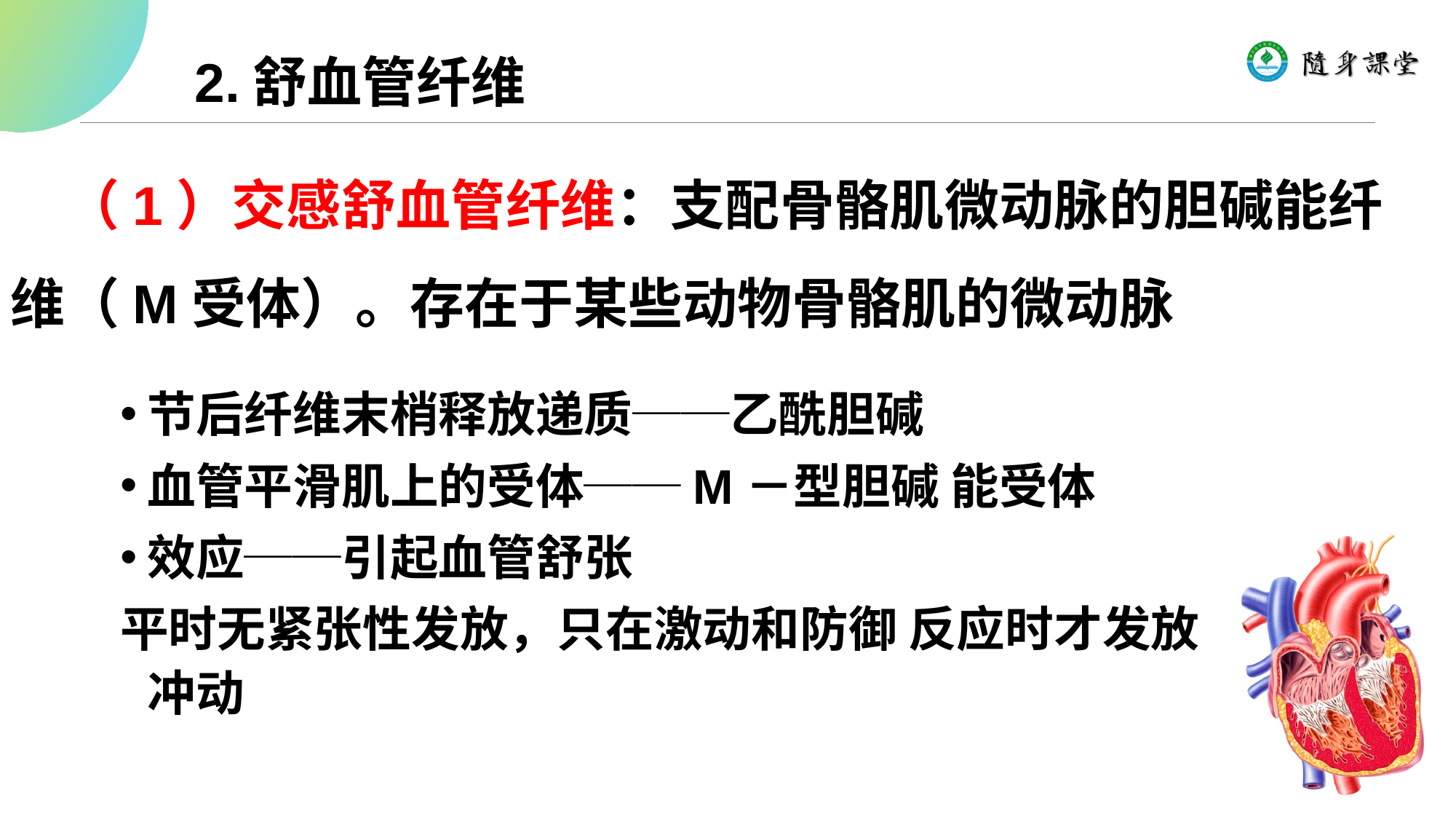

2.舒血管纤维
（1）交感舒血管纤维：支配骨骼肌微动脉的胆碱能纤维（M受体）。存在于某些动物骨骼肌的微动脉

节后纤维末梢释放递质──乙酰胆碱
血管平滑肌上的受体──M－型胆碱 能受体
效应──引起血管舒张
平时无紧张性发放，只在激动和防御 反应时才发放冲动